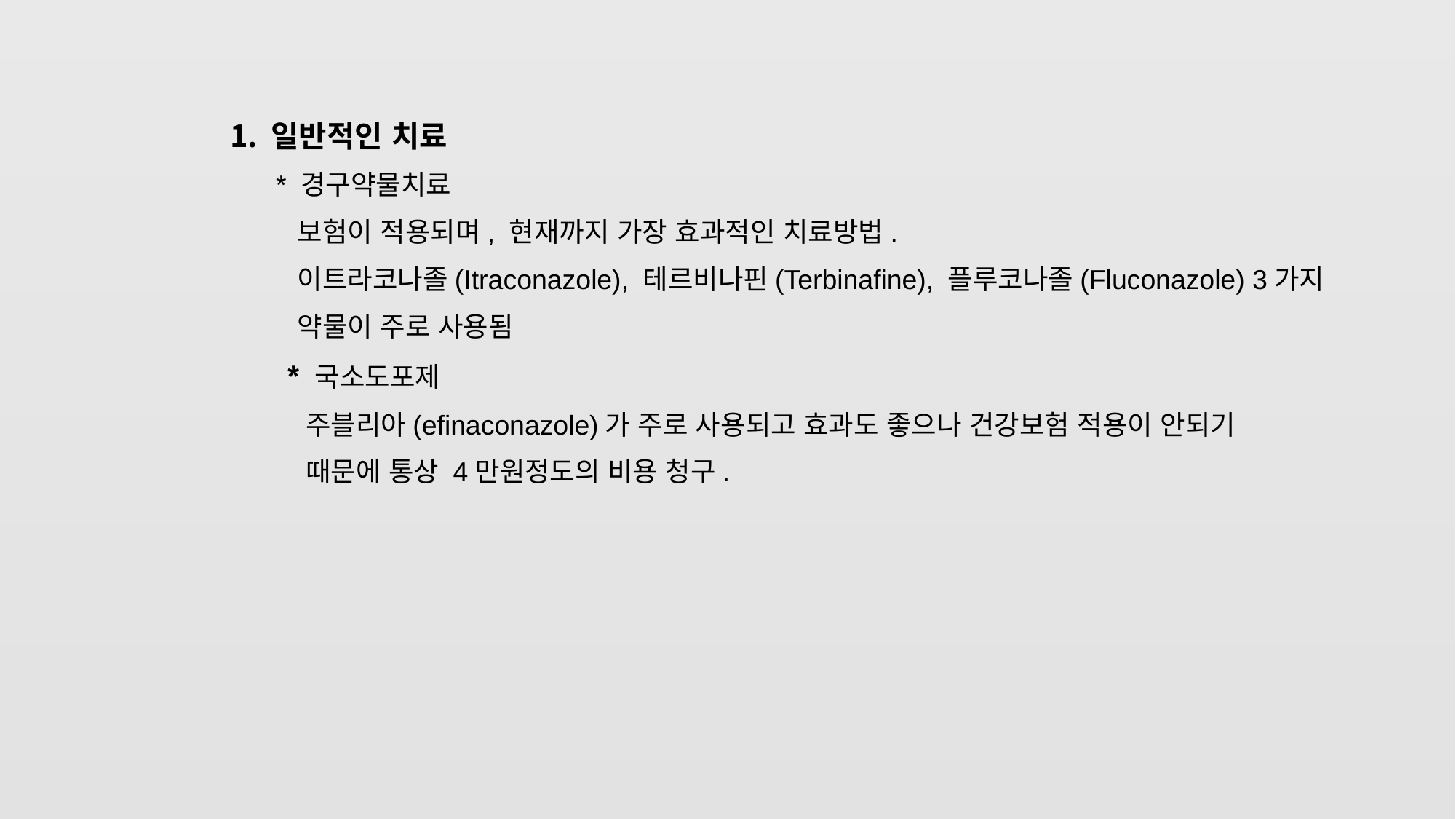

일반적인 치료
      * 경구약물치료
        보험이 적용되며, 현재까지 가장 효과적인 치료방법.
        이트라코나졸(Itraconazole), 테르비나핀(Terbinafine), 플루코나졸(Fluconazole) 3가지
        약물이 주로 사용됨
* 국소도포제
주블리아(efinaconazole)가 주로 사용되고 효과도 좋으나 건강보험 적용이 안되기
때문에 통상 4만원정도의 비용 청구.